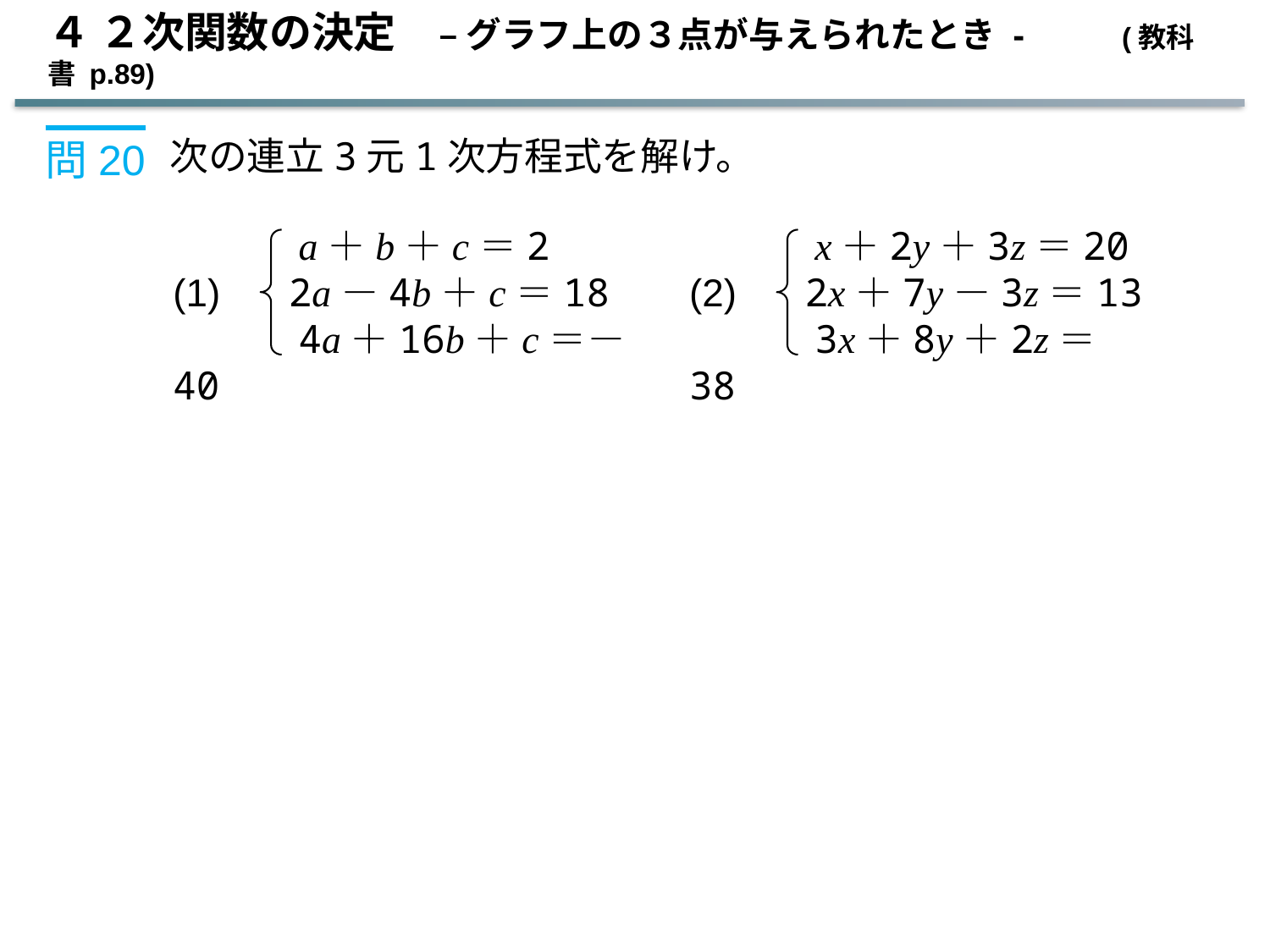

４ ２次関数の決定　– グラフ上の３点が与えられたとき -          (教科書 p.89)
次の連立3元1次方程式を解け。
問20
　　　a＋b＋c＝2
(1) 　2a－4b＋c＝18
　　　4a＋16b＋c＝－40

　　　x＋2y＋3z＝20
(2) 　2x＋7y－3z＝13
　　　3x＋8y＋2z＝38